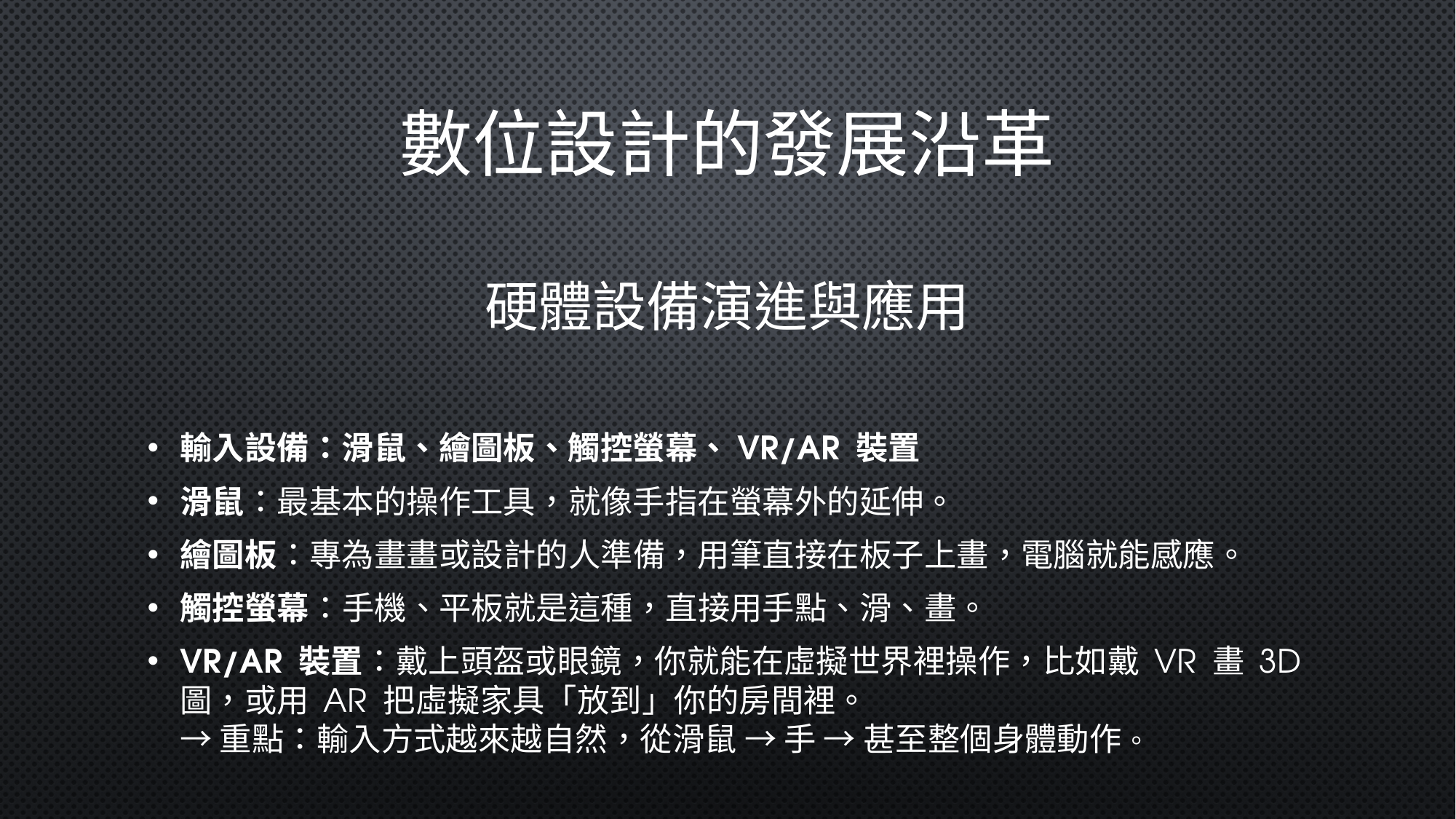

# 數位設計的發展沿革
硬體設備演進與應用

輸入設備：滑鼠、繪圖板、觸控螢幕、VR/AR 裝置
滑鼠：最基本的操作工具，就像手指在螢幕外的延伸。
繪圖板：專為畫畫或設計的人準備，用筆直接在板子上畫，電腦就能感應。
觸控螢幕：手機、平板就是這種，直接用手點、滑、畫。
VR/AR 裝置：戴上頭盔或眼鏡，你就能在虛擬世界裡操作，比如戴 VR 畫 3D 圖，或用 AR 把虛擬家具「放到」你的房間裡。
→ 重點：輸入方式越來越自然，從滑鼠 → 手 → 甚至整個身體動作。